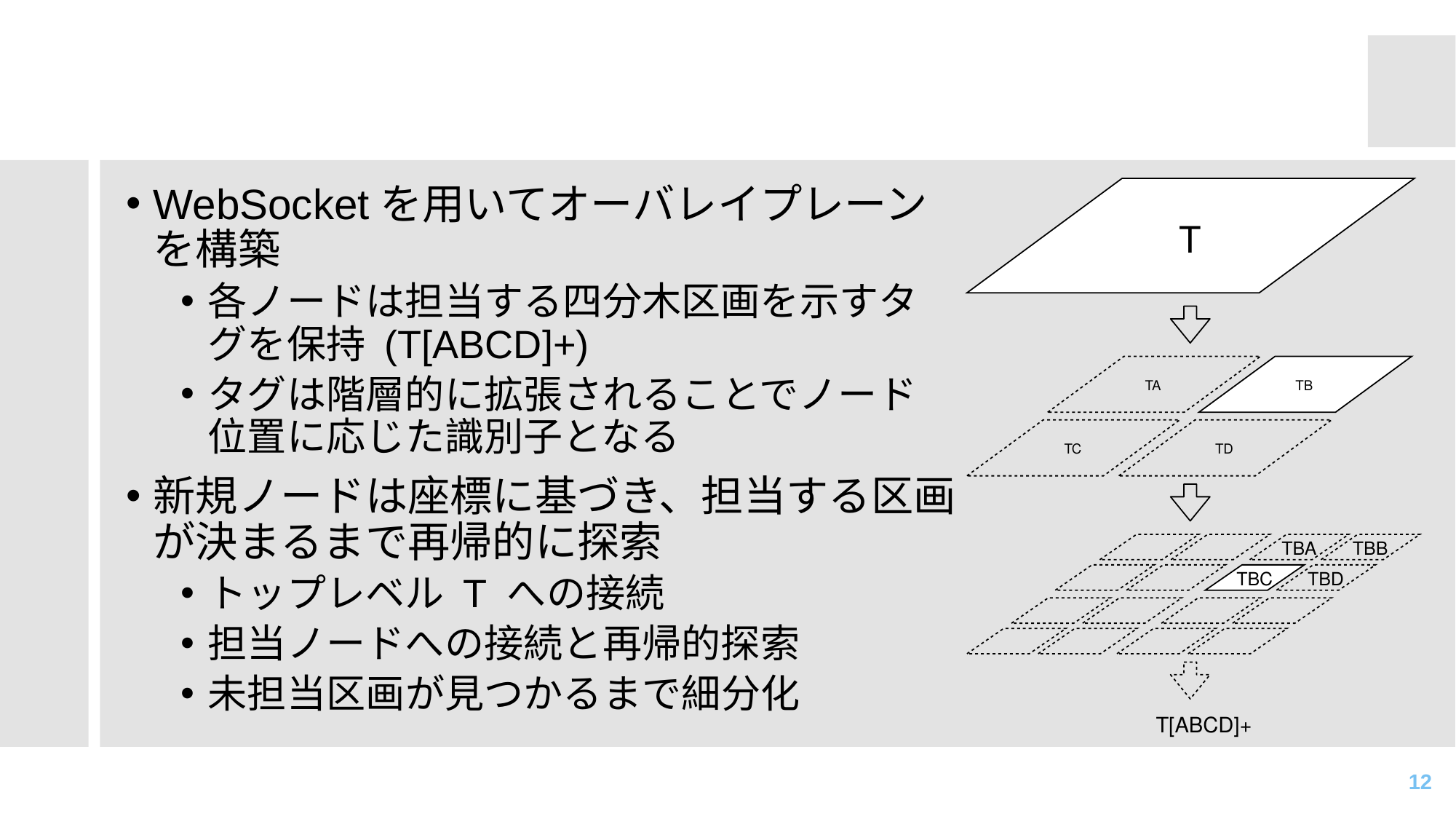

# 分散四分木ルーティング
WebSocketを用いてオーバレイプレーンを構築
各ノードは担当する四分木区画を示すタグを保持 (T[ABCD]+)
タグは階層的に拡張されることでノード位置に応じた識別子となる
新規ノードは座標に基づき、担当する区画が決まるまで再帰的に探索
トップレベル T への接続
担当ノードへの接続と再帰的探索
未担当区画が見つかるまで細分化

T

TA
TB

TC
TD

TBA
TBB

TBC
TBD

T[ABCD]+
12